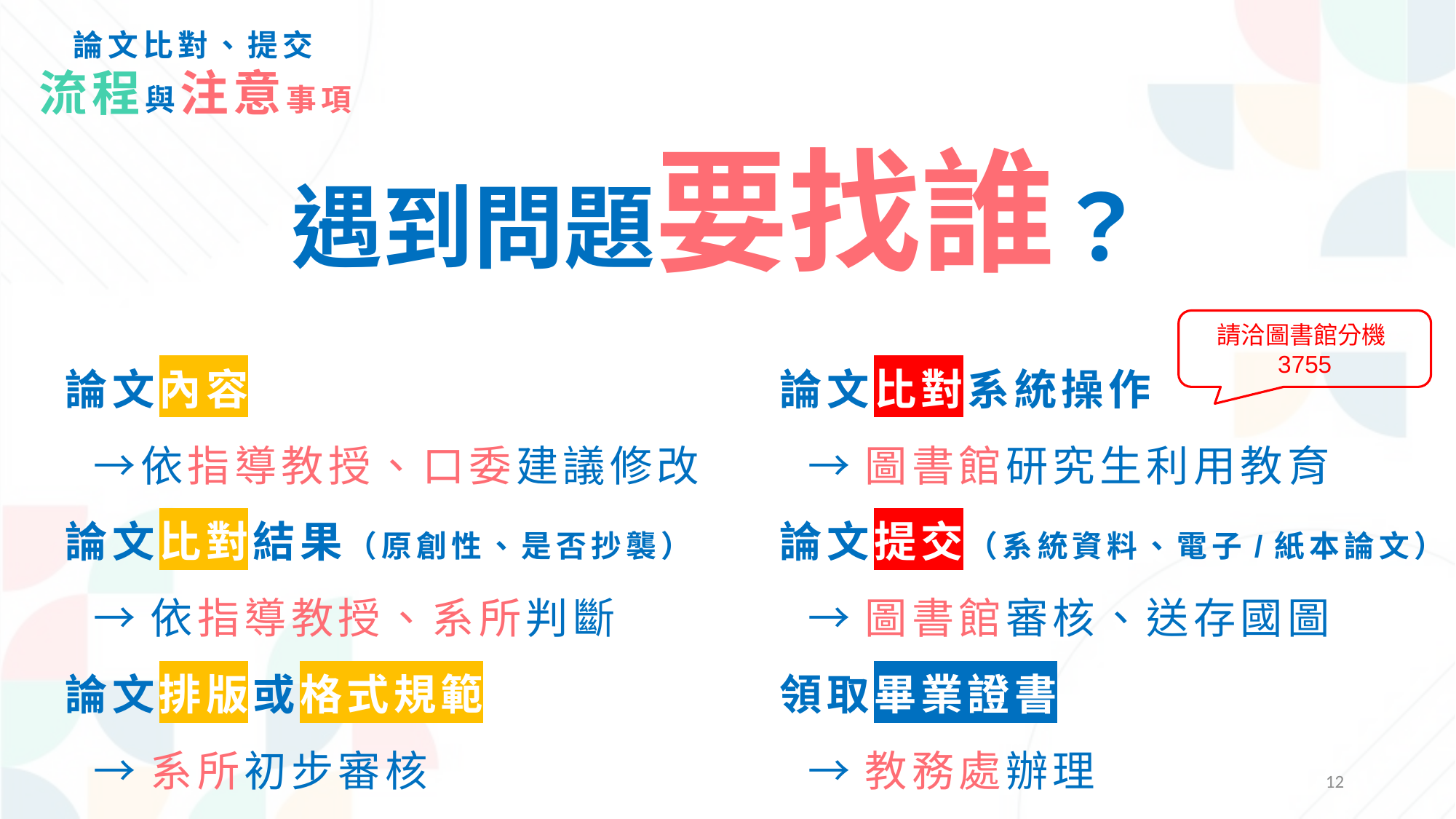

論文比對、提交
流程與注意事項
遇到問題要找誰？
請洽圖書館分機3755
論文內容
  →依指導教授、口委建議修改
論文比對結果（原創性、是否抄襲）
  →依指導教授、系所判斷
論文排版或格式規範
  →系所初步審核
論文比對系統操作
  →圖書館研究生利用教育
論文提交（系統資料、電子/紙本論文）
  →圖書館審核、送存國圖
領取畢業證書
  →教務處辦理
12